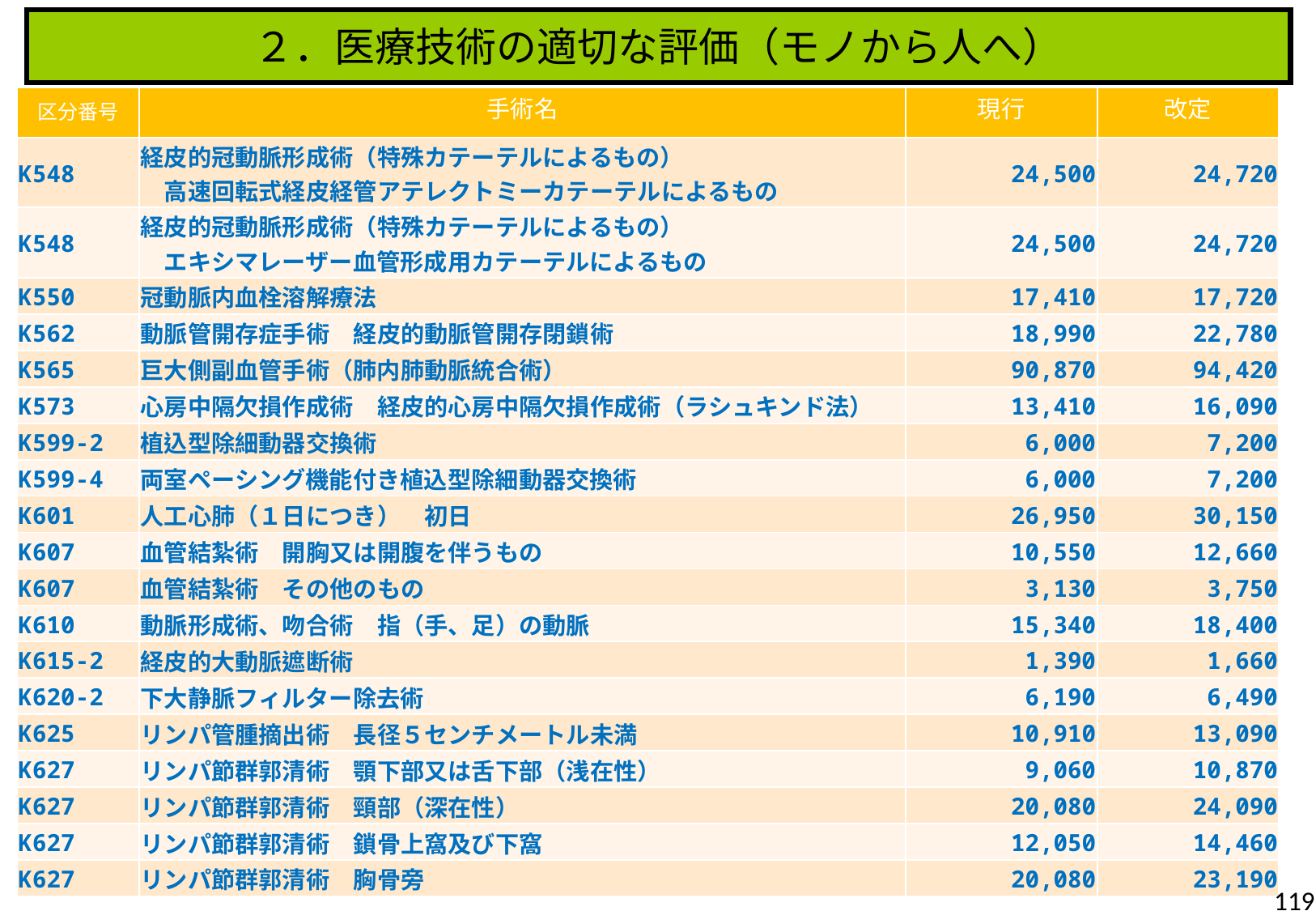

２．医療技術の適切な評価（モノから人へ）
| 区分番号 | 手術名 | 現行 | 改定 |
| --- | --- | --- | --- |
| K548 | 経皮的冠動脈形成術（特殊カテーテルによるもの） 　高速回転式経皮経管アテレクトミーカテーテルによるもの | 24,500 | 24,720 |
| K548 | 経皮的冠動脈形成術（特殊カテーテルによるもの） 　エキシマレーザー血管形成用カテーテルによるもの | 24,500 | 24,720 |
| K550 | 冠動脈内血栓溶解療法 | 17,410 | 17,720 |
| K562 | 動脈管開存症手術　経皮的動脈管開存閉鎖術 | 18,990 | 22,780 |
| K565 | 巨大側副血管手術（肺内肺動脈統合術） | 90,870 | 94,420 |
| K573 | 心房中隔欠損作成術　経皮的心房中隔欠損作成術（ラシュキンド法） | 13,410 | 16,090 |
| K599-2 | 植込型除細動器交換術 | 6,000 | 7,200 |
| K599-4 | 両室ペーシング機能付き植込型除細動器交換術 | 6,000 | 7,200 |
| K601 | 人工心肺（１日につき）　初日 | 26,950 | 30,150 |
| K607 | 血管結紮術　開胸又は開腹を伴うもの | 10,550 | 12,660 |
| K607 | 血管結紮術　その他のもの | 3,130 | 3,750 |
| K610 | 動脈形成術、吻合術　指（手、足）の動脈 | 15,340 | 18,400 |
| K615-2 | 経皮的大動脈遮断術 | 1,390 | 1,660 |
| K620-2 | 下大静脈フィルター除去術 | 6,190 | 6,490 |
| K625 | リンパ管腫摘出術　長径５センチメートル未満 | 10,910 | 13,090 |
| K627 | リンパ節群郭清術　顎下部又は舌下部（浅在性） | 9,060 | 10,870 |
| K627 | リンパ節群郭清術　頸部（深在性） | 20,080 | 24,090 |
| K627 | リンパ節群郭清術　鎖骨上窩及び下窩 | 12,050 | 14,460 |
| K627 | リンパ節群郭清術　胸骨旁 | 20,080 | 23,190 |
119